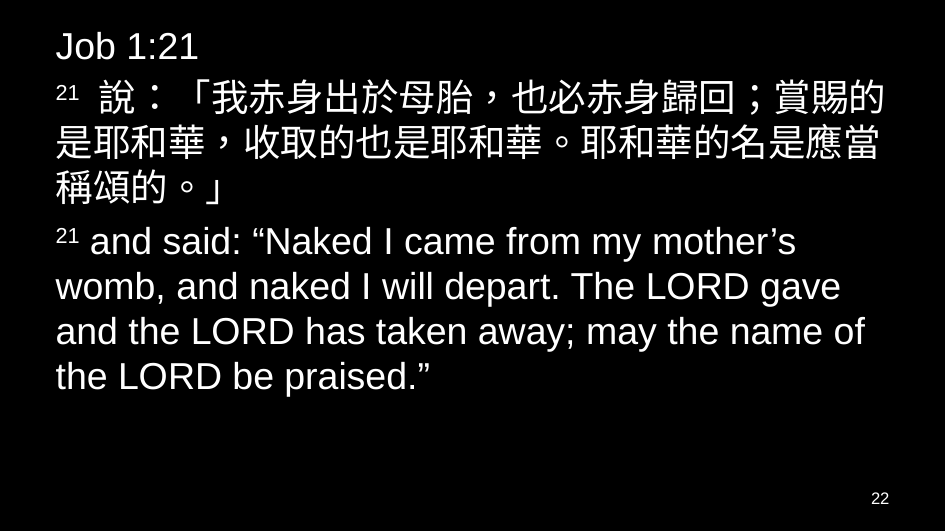

Job 1:21
21 說：「我赤身出於母胎，也必赤身歸回；賞賜的是耶和華，收取的也是耶和華。耶和華的名是應當稱頌的。」
21 and said: “Naked I came from my mother’s womb, and naked I will depart. The Lord gave and the Lord has taken away; may the name of the Lord be praised.”

22